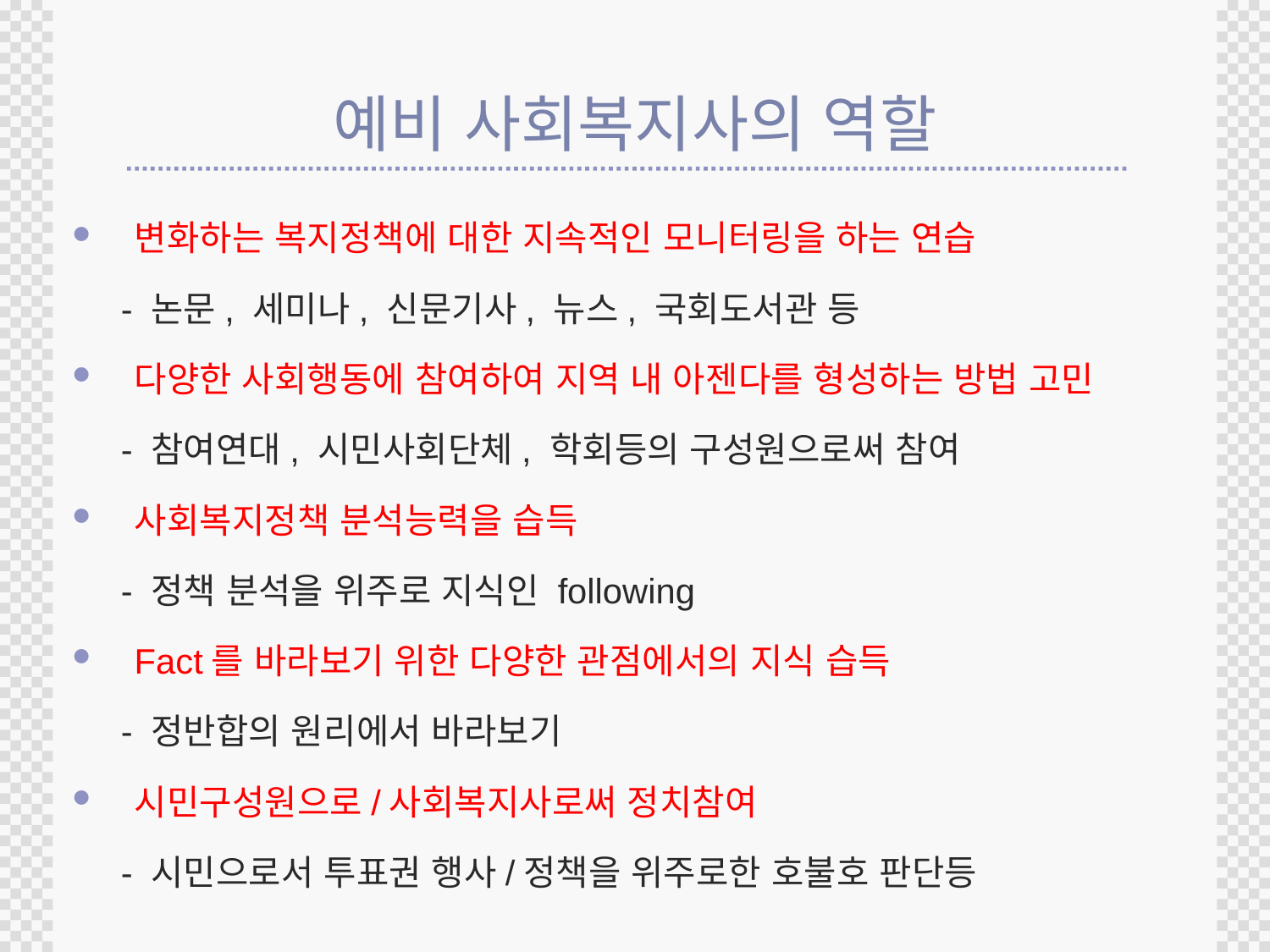

# 예비 사회복지사의 역할
변화하는 복지정책에 대한 지속적인 모니터링을 하는 연습
     - 논문, 세미나, 신문기사, 뉴스, 국회도서관 등
다양한 사회행동에 참여하여 지역 내 아젠다를 형성하는 방법 고민
     - 참여연대, 시민사회단체, 학회등의 구성원으로써 참여
사회복지정책 분석능력을 습득
     - 정책 분석을 위주로 지식인 following
Fact를 바라보기 위한 다양한 관점에서의 지식 습득
     - 정반합의 원리에서 바라보기
시민구성원으로/사회복지사로써 정치참여
     - 시민으로서 투표권 행사/정책을 위주로한 호불호 판단등